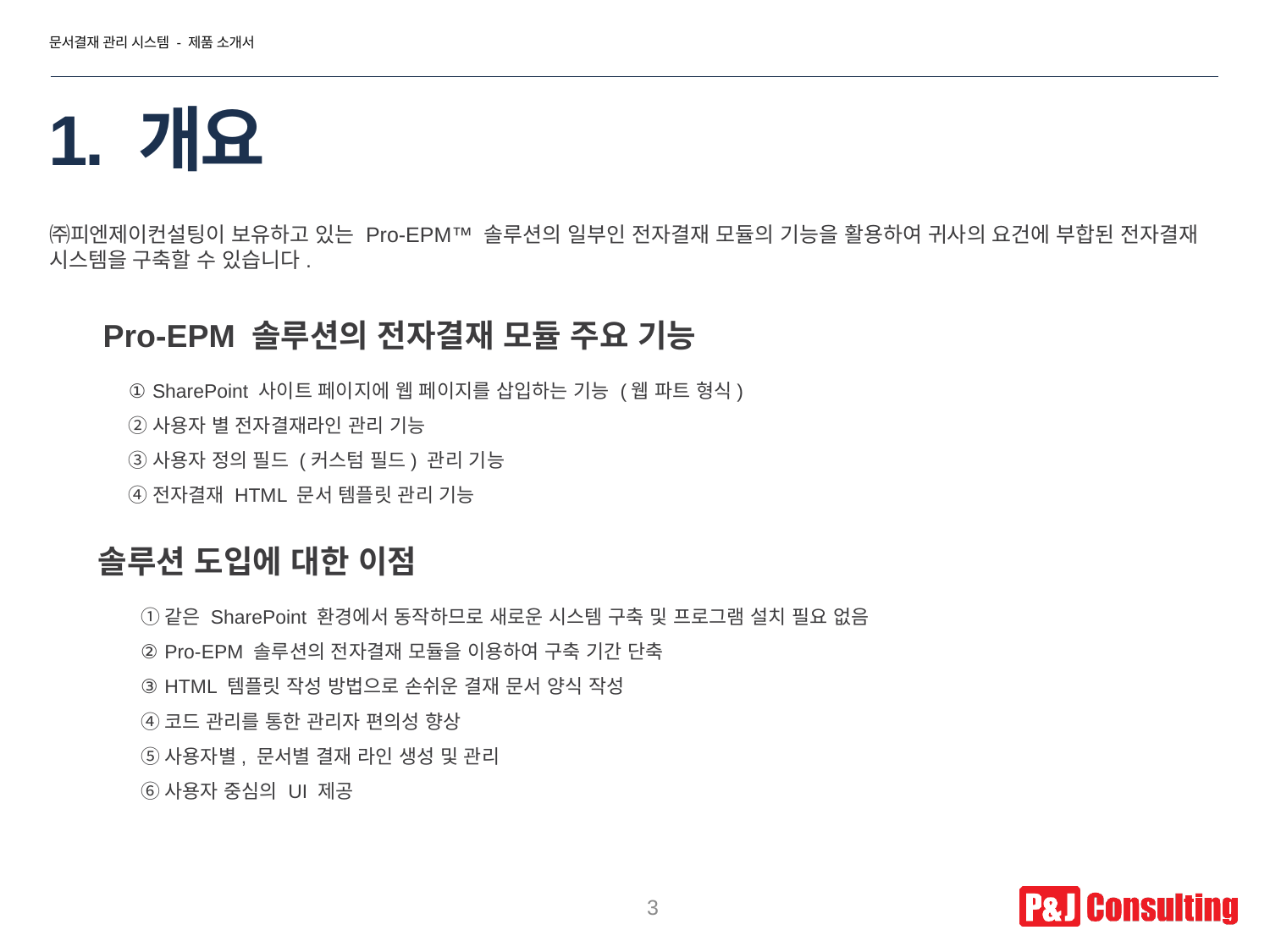

문서결재 관리 시스템 - 제품 소개서
1. 개요
㈜피엔제이컨설팅이 보유하고 있는 Pro-EPM™ 솔루션의 일부인 전자결재 모듈의 기능을 활용하여 귀사의 요건에 부합된 전자결재 시스템을 구축할 수 있습니다.
Pro-EPM 솔루션의 전자결재 모듈 주요 기능
SharePoint 사이트 페이지에 웹 페이지를 삽입하는 기능 (웹 파트 형식)
사용자 별 전자결재라인 관리 기능
사용자 정의 필드 (커스텀 필드) 관리 기능
전자결재 HTML 문서 템플릿 관리 기능

솔루션 도입에 대한 이점
같은 SharePoint 환경에서 동작하므로 새로운 시스템 구축 및 프로그램 설치 필요 없음
Pro-EPM 솔루션의 전자결재 모듈을 이용하여 구축 기간 단축
HTML 템플릿 작성 방법으로 손쉬운 결재 문서 양식 작성
코드 관리를 통한 관리자 편의성 향상
사용자별, 문서별 결재 라인 생성 및 관리
사용자 중심의 UI 제공

3